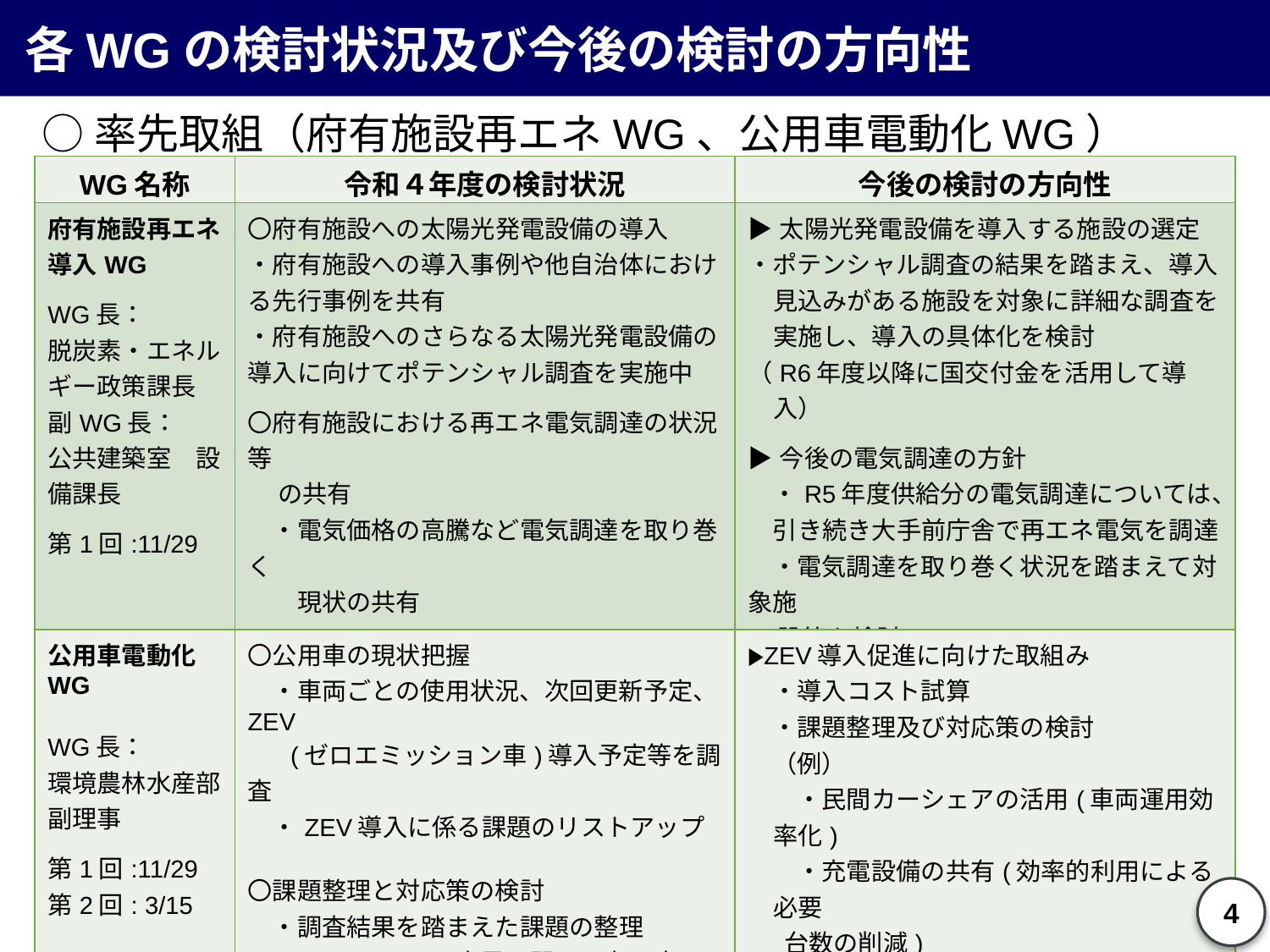

各WGの検討状況及び今後の検討の方向性
○率先取組（府有施設再エネWG、公用車電動化WG）
| WG名称 | 令和４年度の検討状況 | 今後の検討の方向性 |
| --- | --- | --- |
| 府有施設再エネ導入WG WG長： 脱炭素・エネルギー政策課長 副WG長： 公共建築室　設備課長 第1回:11/29 | 〇府有施設への太陽光発電設備の導入 ・府有施設への導入事例や他自治体における先行事例を共有 ・府有施設へのさらなる太陽光発電設備の導入に向けてポテンシャル調査を実施中 〇府有施設における再エネ電気調達の状況等　 　 の共有 　・電気価格の高騰など電気調達を取り巻く 　　現状の共有 | ▶太陽光発電設備を導入する施設の選定 ・ポテンシャル調査の結果を踏まえ、導入見込みがある施設を対象に詳細な調査を実施し、導入の具体化を検討 （R6年度以降に国交付金を活用して導入） ▶今後の電気調達の方針 　・R5年度供給分の電気調達については、引き続き大手前庁舎で再エネ電気を調達 　・電気調達を取り巻く状況を踏まえて対象施 　 設等を検討 ▷次年度上半期にWGを開催予定 |
| 公用車電動化WG WG長： 環境農林水産部副理事 第1回:11/29 第2回: 3/15 | 〇公用車の現状把握 　・車両ごとの使用状況、次回更新予定、ZEV 　 (ゼロエミッション車)導入予定等を調査 　・ZEV導入に係る課題のリストアップ 〇課題整理と対応策の検討 　・調査結果を踏まえた課題の整理 　・EV・PHVの充電に関する考え方(充電設備の 整備等)や対応策の検討 | ▶ZEV導入促進に向けた取組み 　・導入コスト試算 　・課題整理及び対応策の検討 　（例） 　　・民間カーシェアの活用(車両運用効率化) 　　・充電設備の共有(効率的利用による必要 台数の削減) 　　・初期費用のかからない充電サービス事業者 の活用(予算の平準化) 　　・充電設備の府民利用（料金徴収） ▷R5上半期にWGを開催予定 |
4